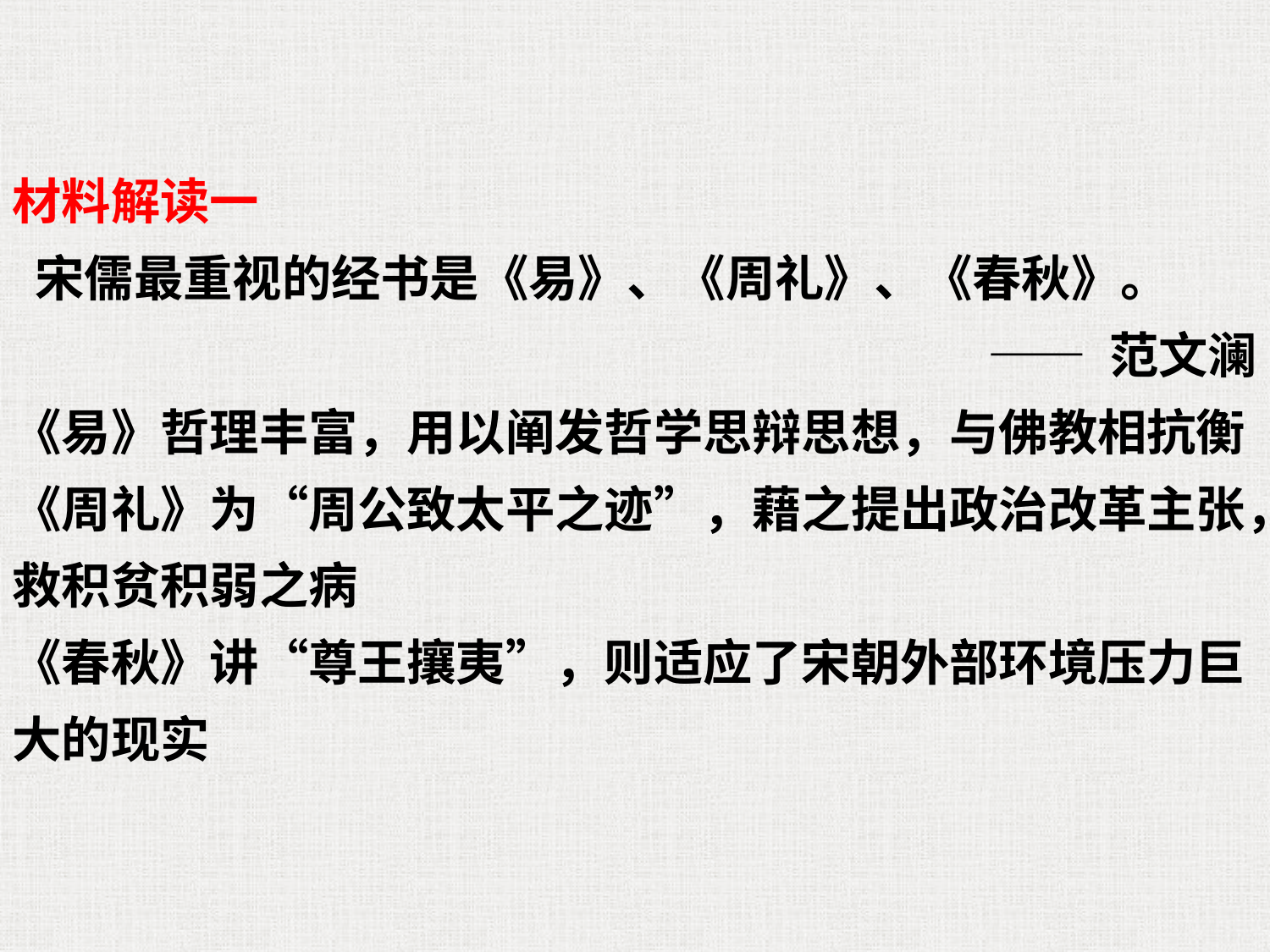

材料解读一
 宋儒最重视的经书是《易》、《周礼》、《春秋》。
—— 范文澜
《易》哲理丰富，用以阐发哲学思辩思想，与佛教相抗衡
《周礼》为“周公致太平之迹”，藉之提出政治改革主张，救积贫积弱之病
《春秋》讲“尊王攘夷”，则适应了宋朝外部环境压力巨大的现实